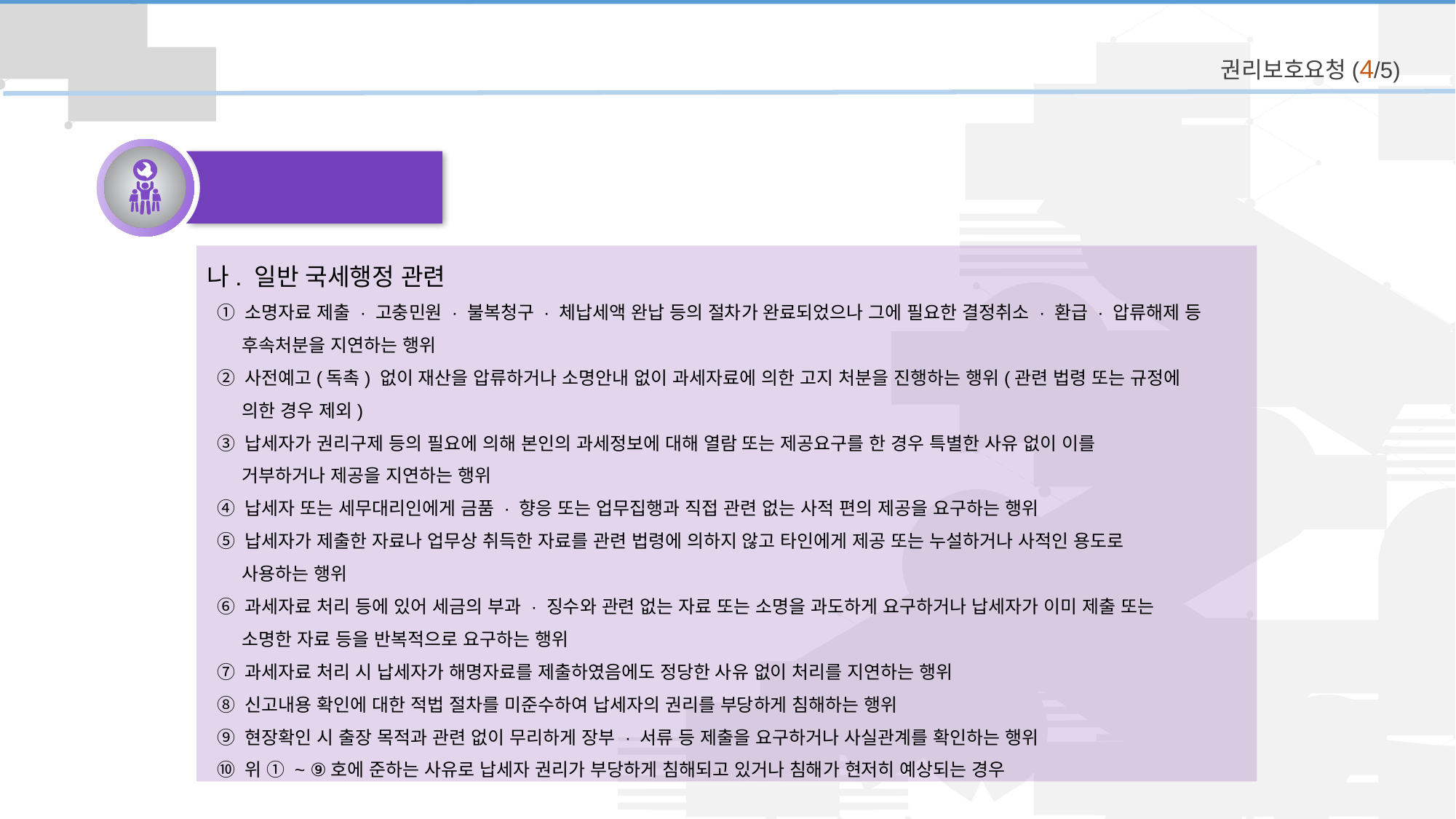

권리보호요청(4/5)

요청 대상
나. 일반 국세행정 관련
  ① 소명자료 제출 · 고충민원 · 불복청구 · 체납세액 완납 등의 절차가 완료되었으나 그에 필요한 결정취소 · 환급 · 압류해제 등
      후속처분을 지연하는 행위
  ② 사전예고(독촉) 없이 재산을 압류하거나 소명안내 없이 과세자료에 의한 고지 처분을 진행하는 행위(관련 법령 또는 규정에
      의한 경우 제외)
  ③ 납세자가 권리구제 등의 필요에 의해 본인의 과세정보에 대해 열람 또는 제공요구를 한 경우 특별한 사유 없이 이를
      거부하거나 제공을 지연하는 행위
  ④ 납세자 또는 세무대리인에게 금품 · 향응 또는 업무집행과 직접 관련 없는 사적 편의 제공을 요구하는 행위
  ⑤ 납세자가 제출한 자료나 업무상 취득한 자료를 관련 법령에 의하지 않고 타인에게 제공 또는 누설하거나 사적인 용도로
      사용하는 행위
  ⑥ 과세자료 처리 등에 있어 세금의 부과 · 징수와 관련 없는 자료 또는 소명을 과도하게 요구하거나 납세자가 이미 제출 또는
      소명한 자료 등을 반복적으로 요구하는 행위
  ⑦ 과세자료 처리 시 납세자가 해명자료를 제출하였음에도 정당한 사유 없이 처리를 지연하는 행위
  ⑧ 신고내용 확인에 대한 적법 절차를 미준수하여 납세자의 권리를 부당하게 침해하는 행위
  ⑨ 현장확인 시 출장 목적과 관련 없이 무리하게 장부 · 서류 등 제출을 요구하거나 사실관계를 확인하는 행위
  ⑩ 위 ① ~ ⑨호에 준하는 사유로 납세자 권리가 부당하게 침해되고 있거나 침해가 현저히 예상되는 경우